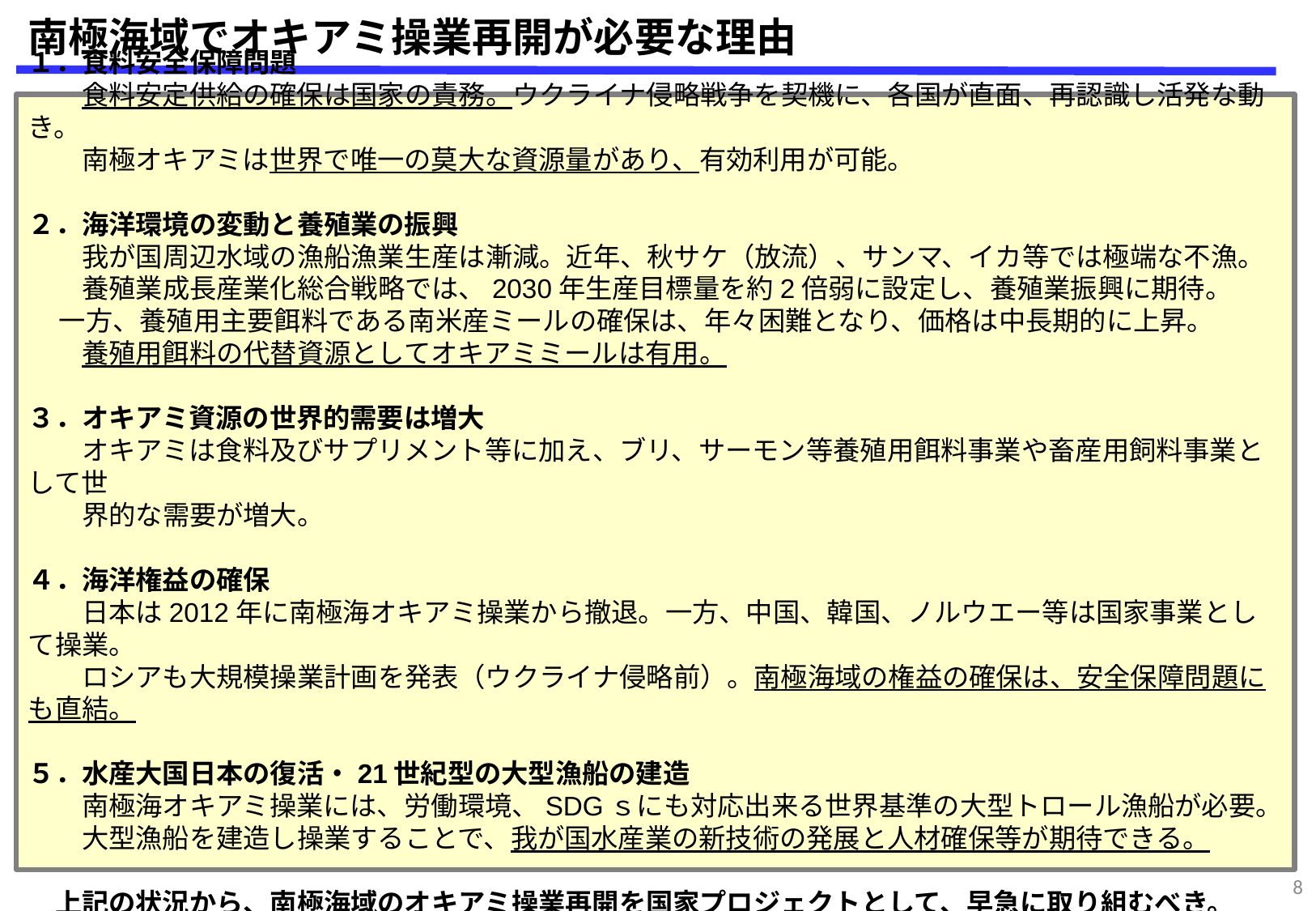

南極海域でオキアミ操業再開が必要な理由

１．食料安全保障問題
　　食料安定供給の確保は国家の責務。ウクライナ侵略戦争を契機に、各国が直面、再認識し活発な動き。
　　南極オキアミは世界で唯一の莫大な資源量があり、有効利用が可能。

２．海洋環境の変動と養殖業の振興
　　我が国周辺水域の漁船漁業生産は漸減。近年、秋サケ（放流）、サンマ、イカ等では極端な不漁。
　　養殖業成長産業化総合戦略では、2030年生産目標量を約2倍弱に設定し、養殖業振興に期待。
    一方、養殖用主要餌料である南米産ミールの確保は、年々困難となり、価格は中長期的に上昇。
　　養殖用餌料の代替資源としてオキアミミールは有用。

３．オキアミ資源の世界的需要は増大
　　オキアミは食料及びサプリメント等に加え、ブリ、サーモン等養殖用餌料事業や畜産用飼料事業として世
　　界的な需要が増大。

４．海洋権益の確保
　　日本は2012年に南極海オキアミ操業から撤退。一方、中国、韓国、ノルウエー等は国家事業として操業。
　　ロシアも大規模操業計画を発表（ウクライナ侵略前）。南極海域の権益の確保は、安全保障問題にも直結。

５．水産大国日本の復活・21世紀型の大型漁船の建造
　　南極海オキアミ操業には、労働環境、SDGｓにも対応出来る世界基準の大型トロール漁船が必要。
　　大型漁船を建造し操業することで、我が国水産業の新技術の発展と人材確保等が期待できる。

　上記の状況から、南極海域のオキアミ操業再開を国家プロジェクトとして、早急に取り組むべき。
8